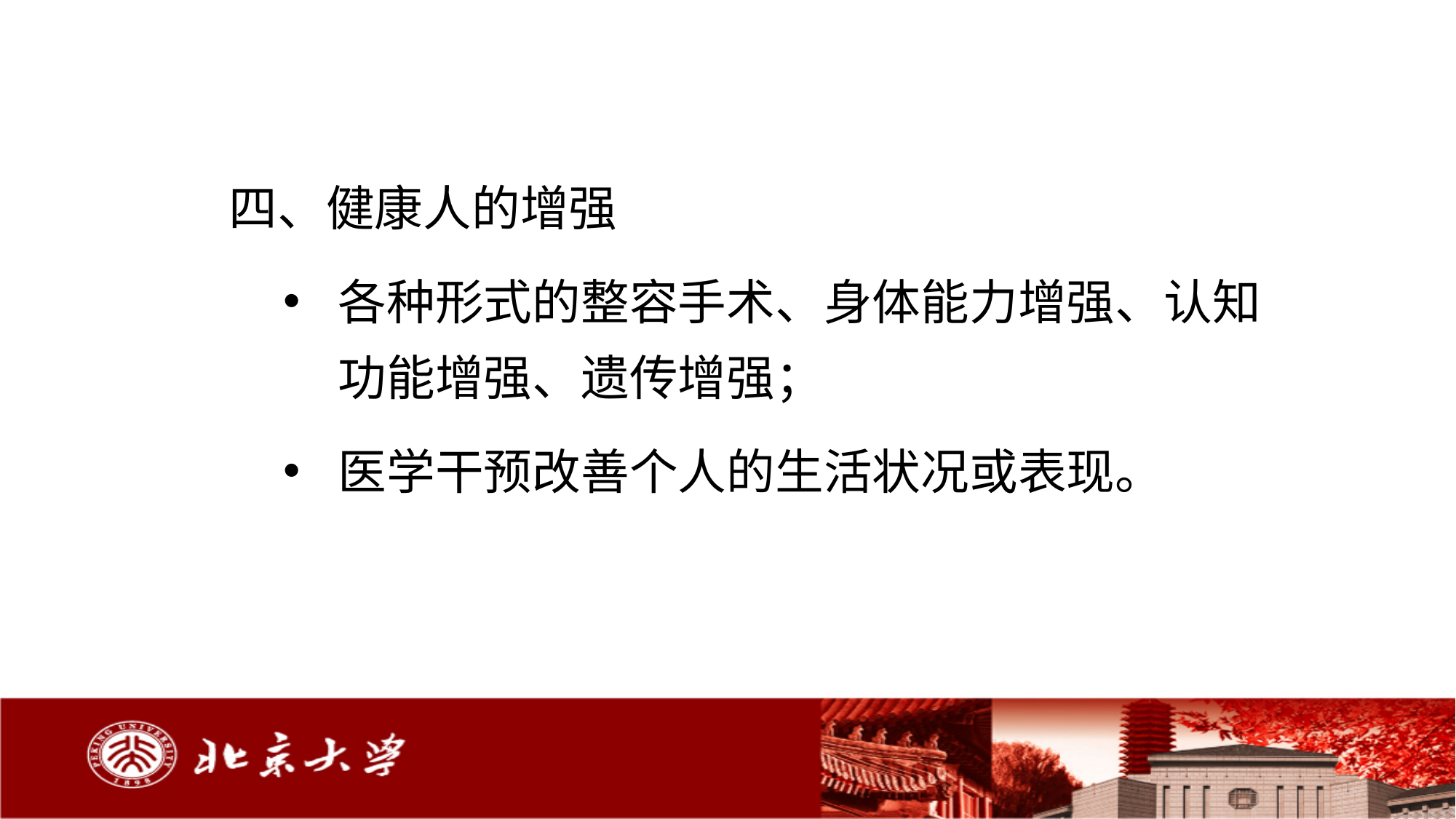

四、健康人的增强
各种形式的整容手术、身体能力增强、认知功能增强、遗传增强；
医学干预改善个人的生活状况或表现。